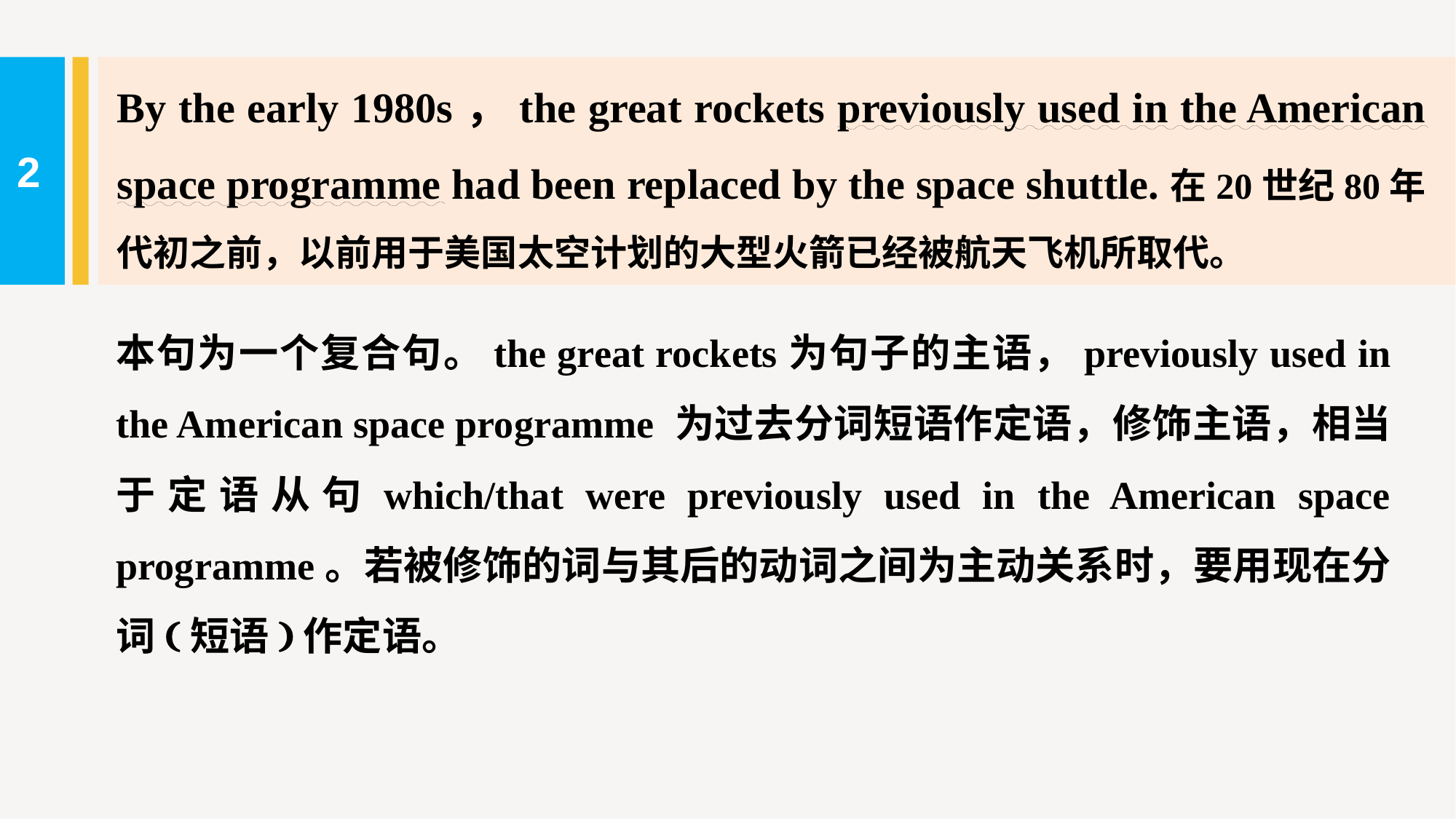

By the early 1980s，the great rockets previously used in the American space programme had been replaced by the space shuttle.在20世纪80年代初之前，以前用于美国太空计划的大型火箭已经被航天飞机所取代。

2
本句为一个复合句。the great rockets为句子的主语，previously used in the American space programme 为过去分词短语作定语，修饰主语，相当于定语从句which/that were previously used in the American space programme。若被修饰的词与其后的动词之间为主动关系时，要用现在分词(短语)作定语。